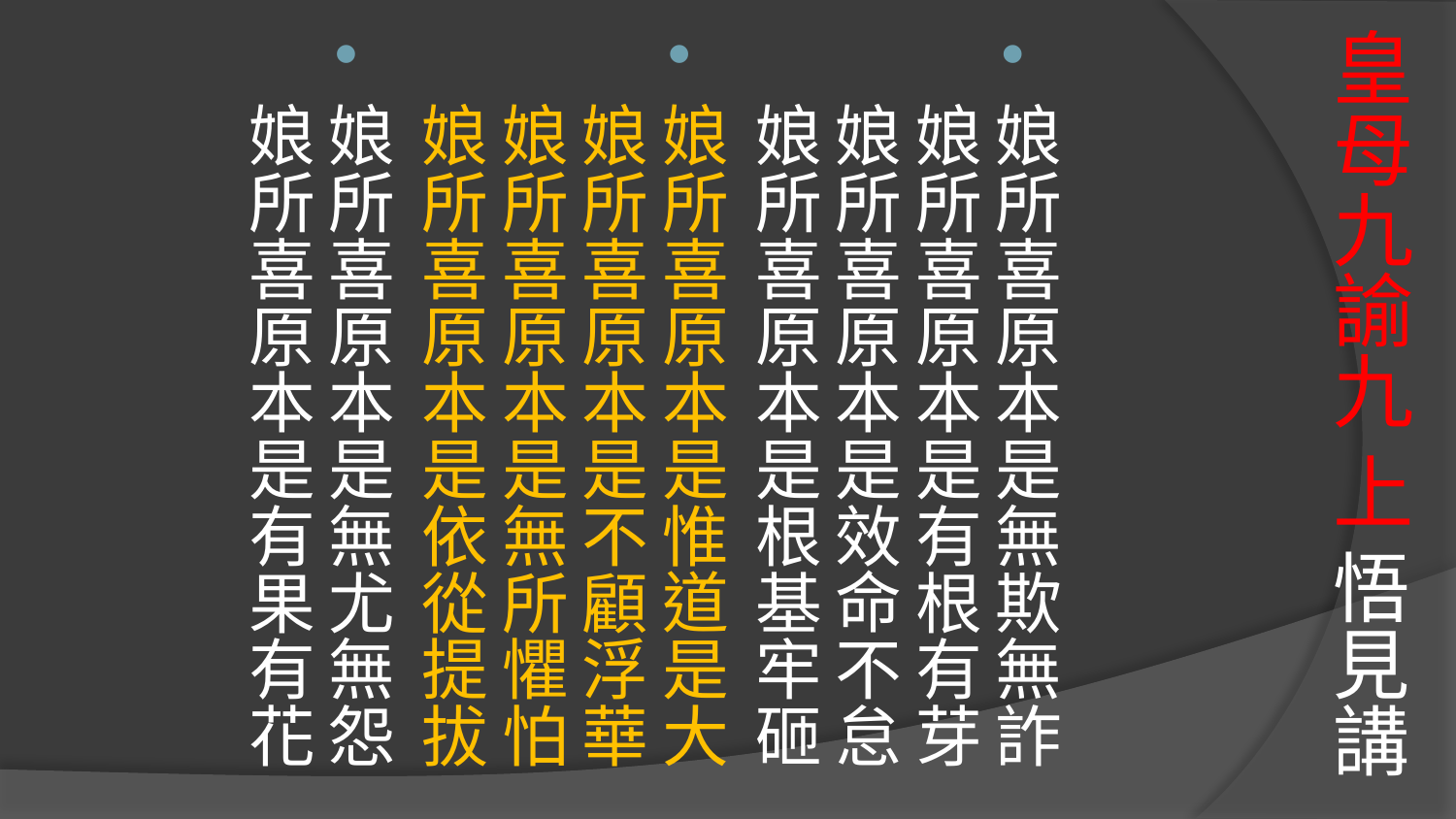

# 皇母九諭九 上 悟見講
娘所喜原本是無欺無詐娘所喜原本是有根有芽
娘所喜原本是效命不怠娘所喜原本是根基牢砸
娘所喜原本是惟道是大娘所喜原本是不顧浮華
娘所喜原本是無所懼怕娘所喜原本是依從提拔
娘所喜原本是無尤無怨娘所喜原本是有果有花